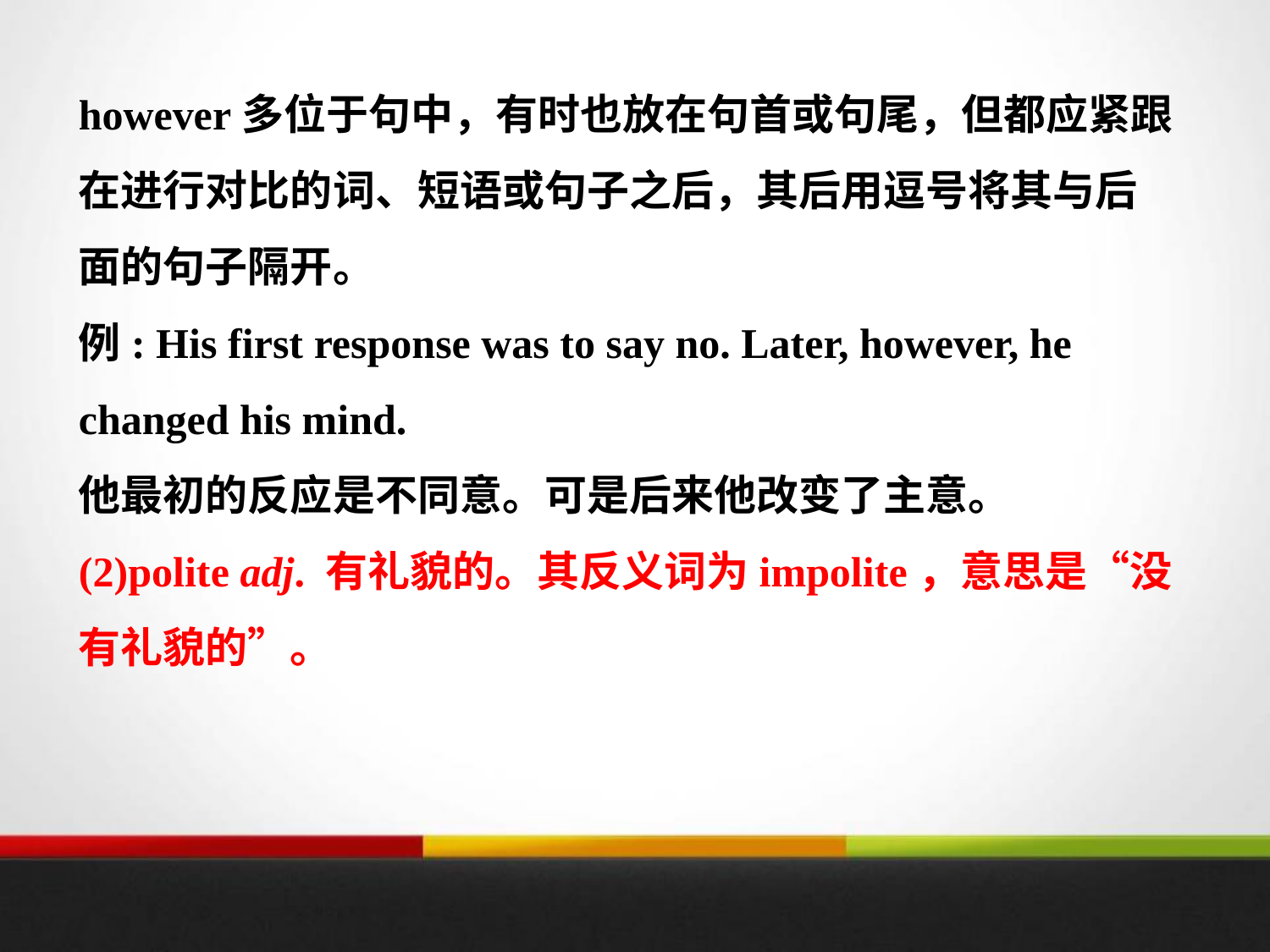

however多位于句中，有时也放在句首或句尾，但都应紧跟在进行对比的词、短语或句子之后，其后用逗号将其与后面的句子隔开。
例: His first response was to say no. Later, however, he changed his mind.
他最初的反应是不同意。可是后来他改变了主意。
(2)polite adj. 有礼貌的。其反义词为impolite，意思是“没有礼貌的”。